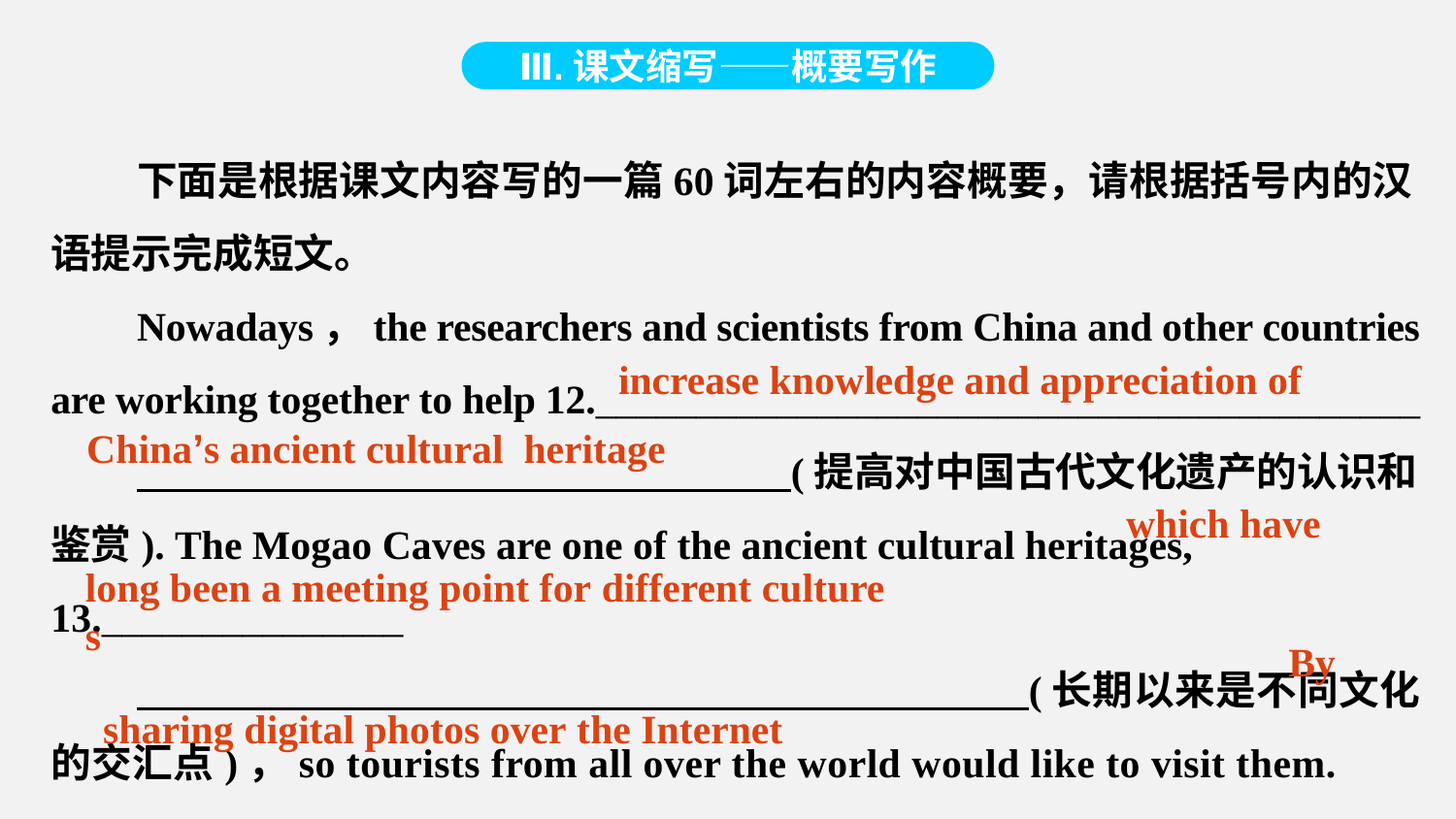

Ⅲ.课文缩写——概要写作
下面是根据课文内容写的一篇60词左右的内容概要，请根据括号内的汉语提示完成短文。
Nowadays，the researchers and scientists from China and other countries are working together to help 12._________________________________________
                                                                  (提高对中国古代文化遗产的认识和鉴赏). The Mogao Caves are one of the ancient cultural heritages, 13._______________
                                                                                          (长期以来是不同文化的交汇点)，so tourists from all over the world would like to visit them. 14.______
                                                                     (通过在网上分享数码照片)，
increase knowledge and appreciation of
China’s ancient cultural  heritage
which have
long been a meeting point for different cultures
By
sharing digital photos over the Internet